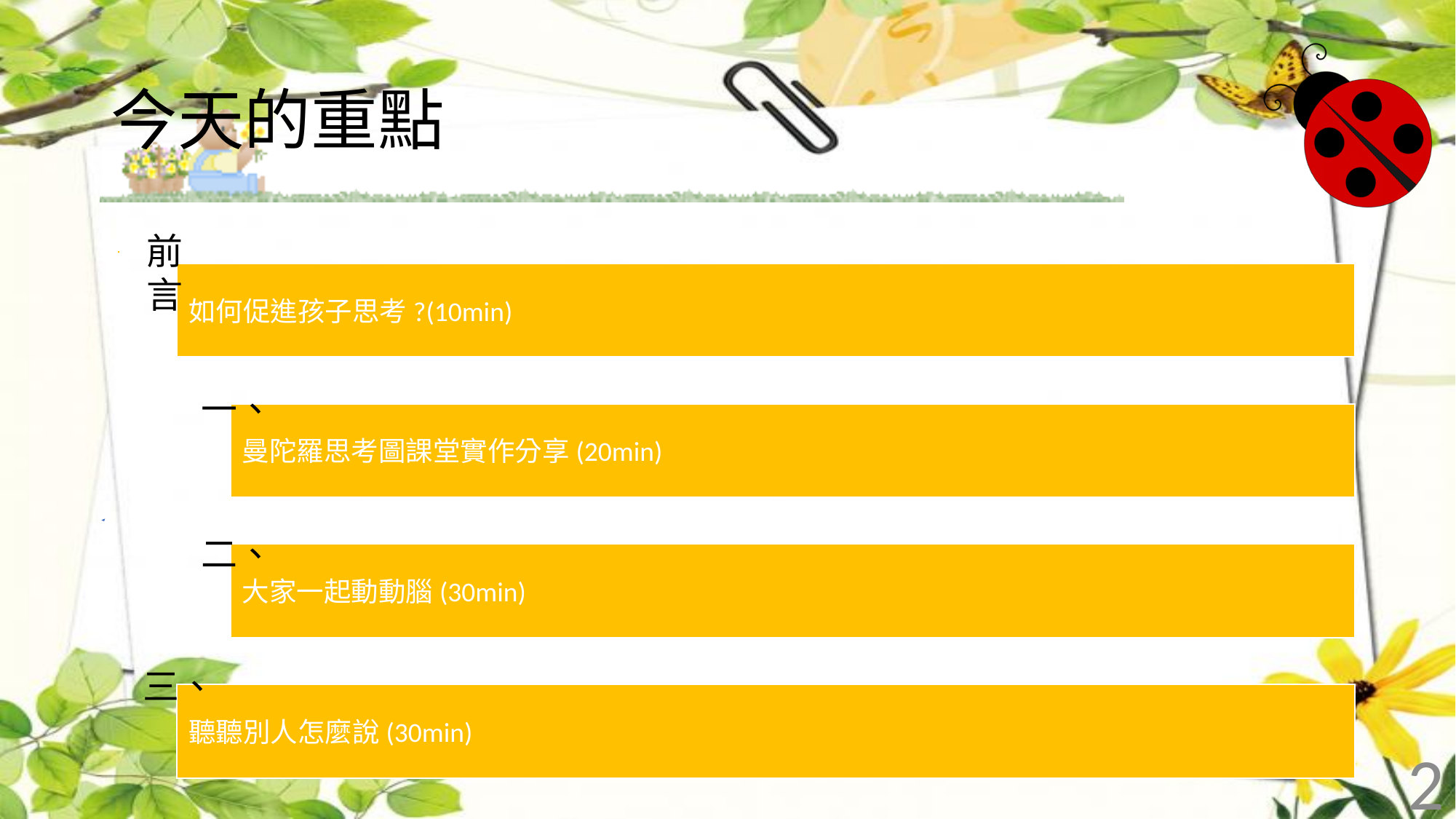

# 今天的重點
如何促進孩子思考?(10min)
曼陀羅思考圖課堂實作分享(20min)
聽聽別人怎麼說(30min)
大家一起動動腦(30min)
前言
一、
二、
三、
2